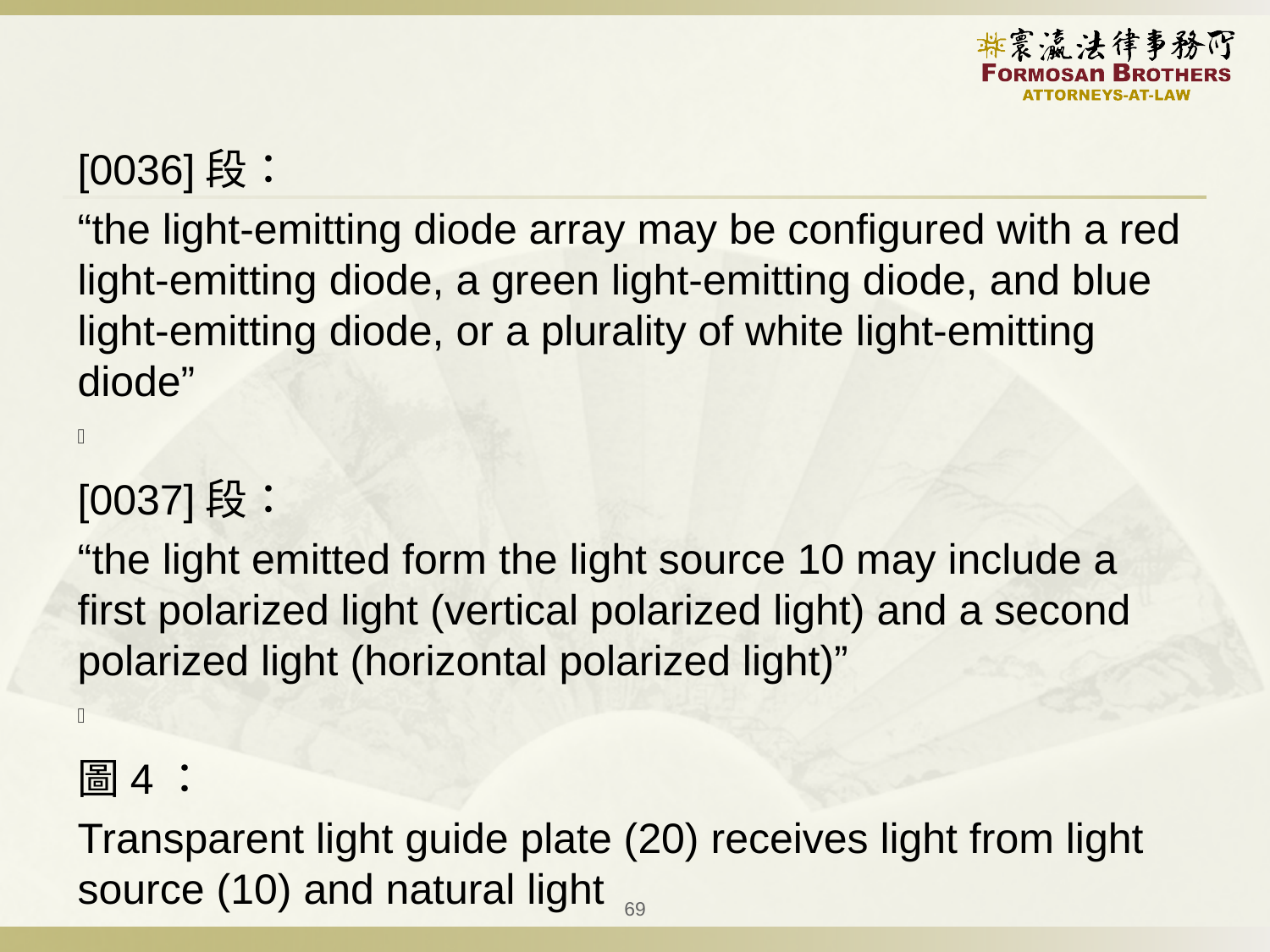

#
[0036]段：
“the light-emitting diode array may be configured with a red light-emitting diode, a green light-emitting diode, and blue light-emitting diode, or a plurality of white light-emitting diode”

[0037]段：
“the light emitted form the light source 10 may include a first polarized light (vertical polarized light) and a second polarized light (horizontal polarized light)”

圖4：
Transparent light guide plate (20) receives light from light source (10) and natural light

69